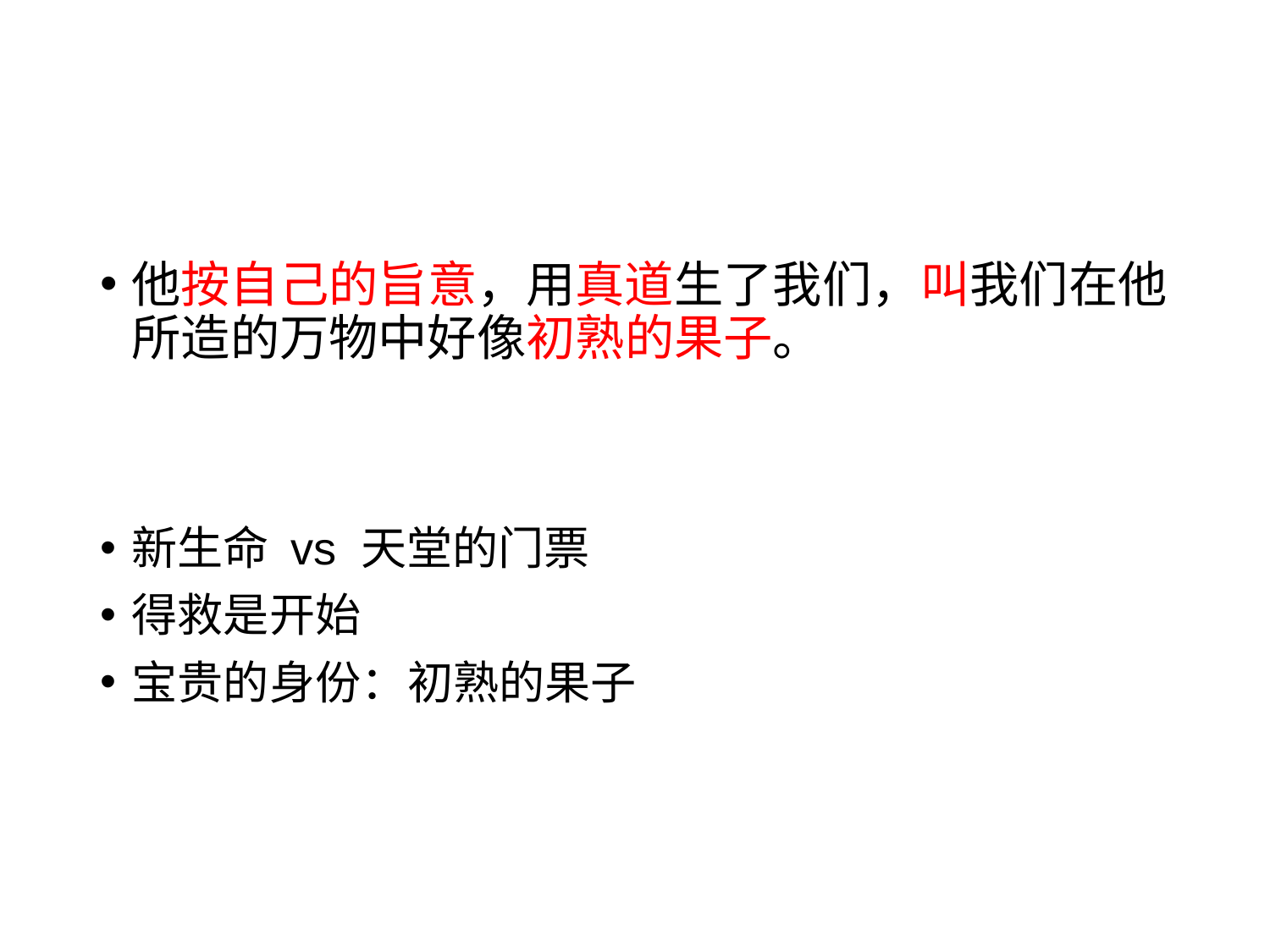

#
他按自己的旨意，用真道生了我们，叫我们在他所造的万物中好像初熟的果子。

新生命 vs 天堂的门票
得救是开始
宝贵的身份：初熟的果子